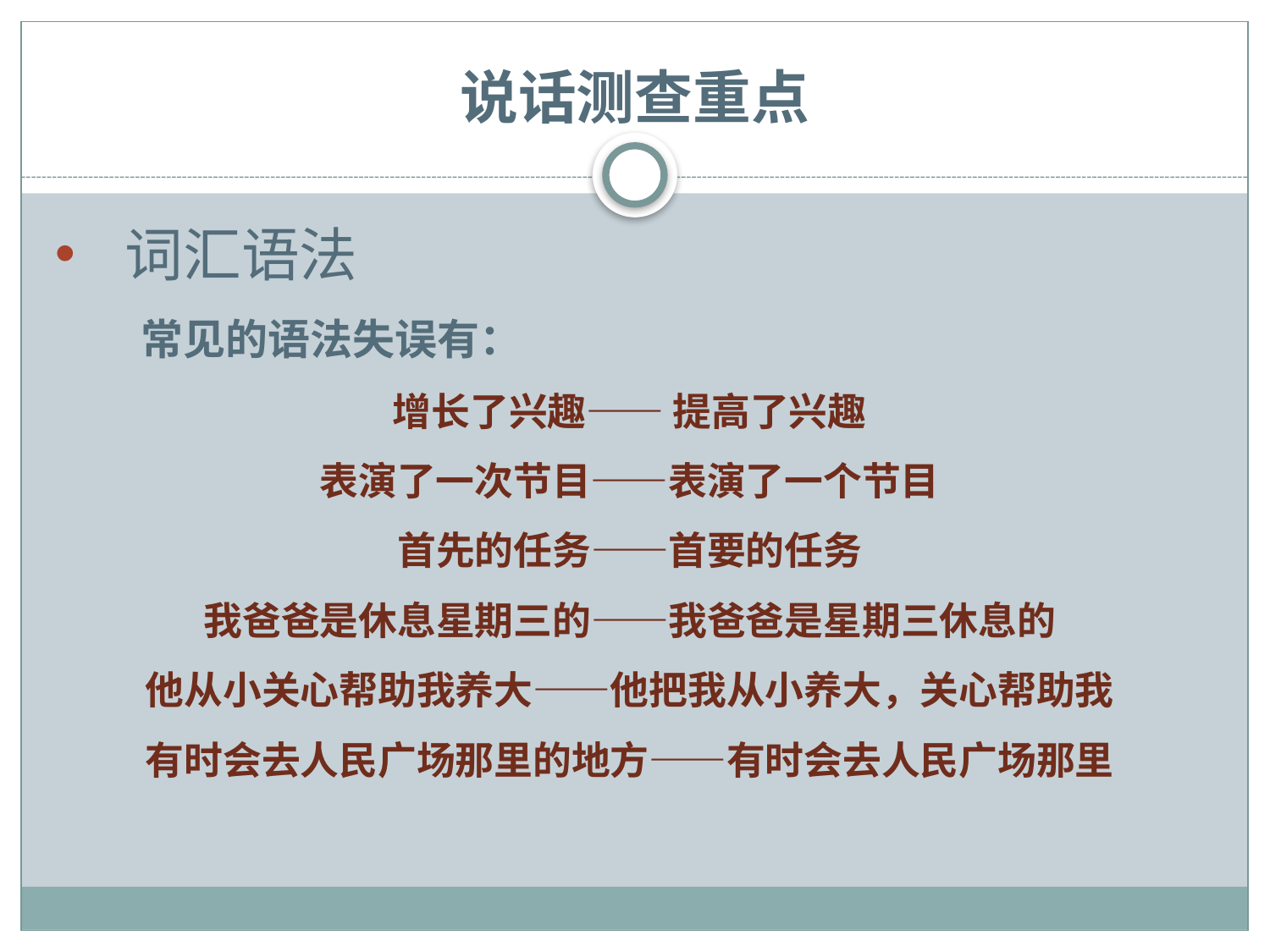

# 说话测查重点
  词汇语法
        常见的语法失误有：
增长了兴趣—— 提高了兴趣
表演了一次节目——表演了一个节目
首先的任务——首要的任务
我爸爸是休息星期三的——我爸爸是星期三休息的
他从小关心帮助我养大——他把我从小养大，关心帮助我
有时会去人民广场那里的地方——有时会去人民广场那里